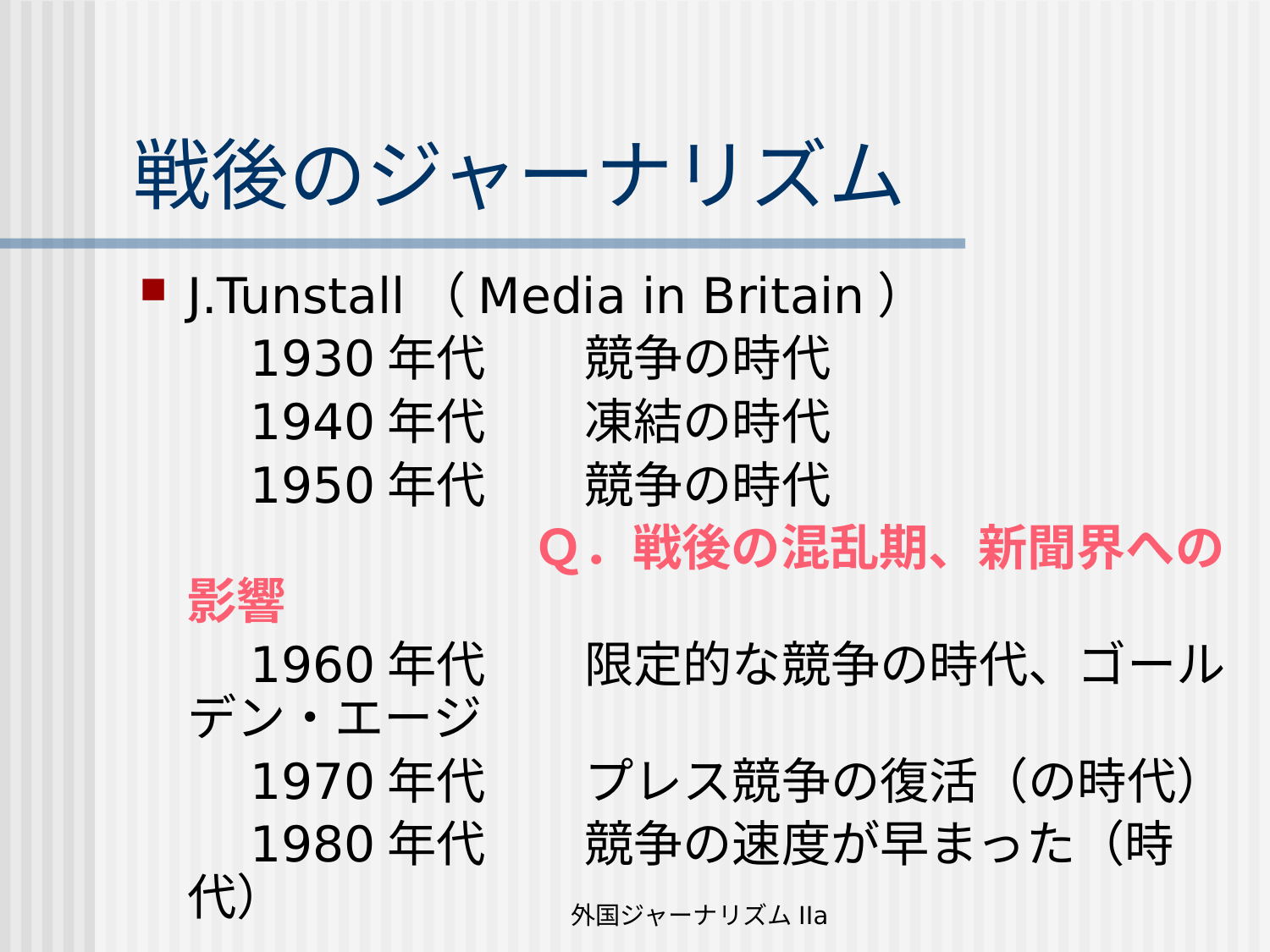

# 戦後のジャーナリズム
J.Tunstall（Media in Britain）
　　1930年代　　競争の時代
　　1940年代　　凍結の時代
　　1950年代　　競争の時代
　　　　　　　　Ｑ．戦後の混乱期、新聞界への影響
　　1960年代　　限定的な競争の時代、ゴールデン・エージ
　　1970年代　　プレス競争の復活（の時代）
　　1980年代　　競争の速度が早まった（時代）
外国ジャーナリズムIIa